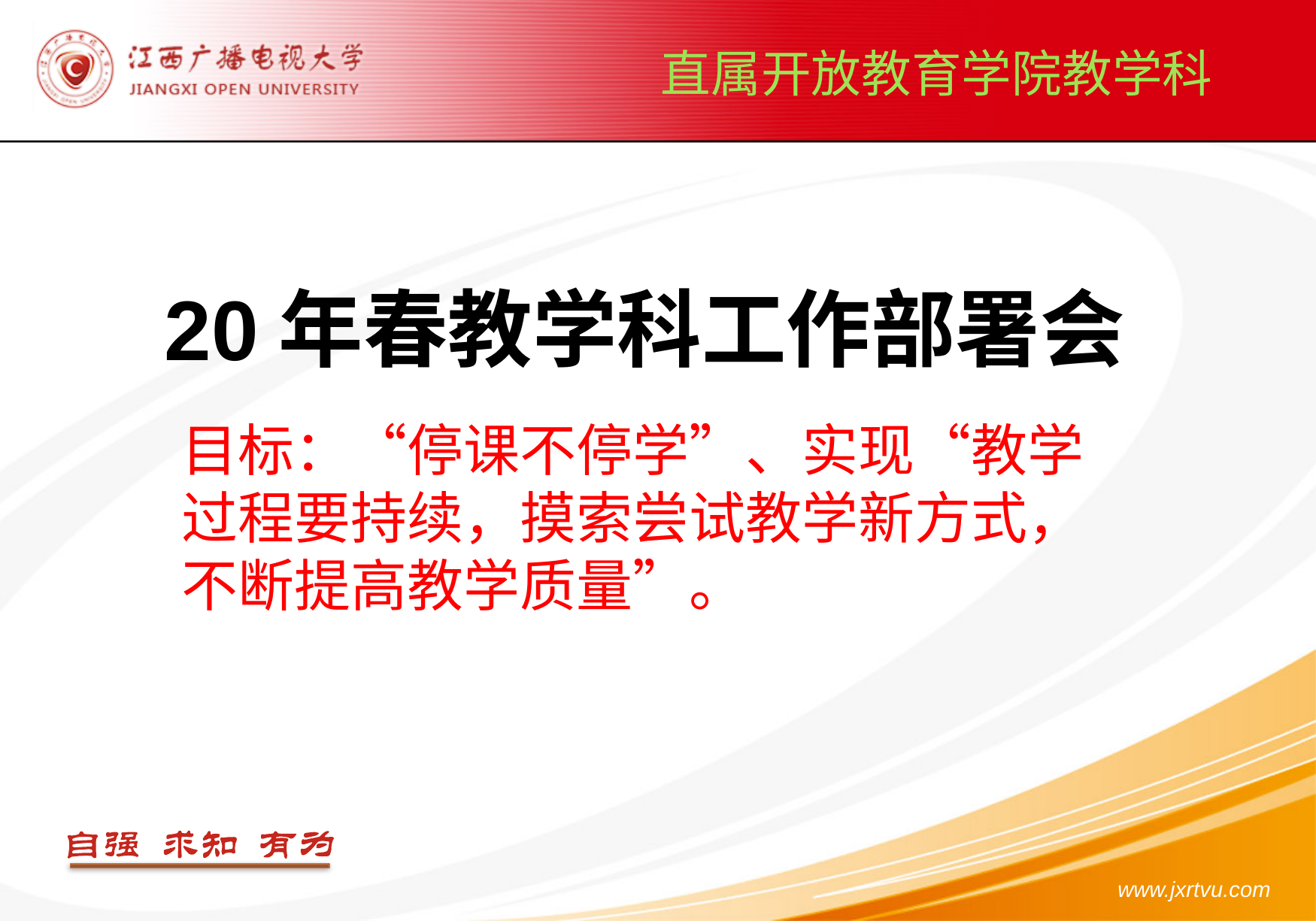

直属开放教育学院教学科
# 20年春教学科工作部署会
目标：“停课不停学”、实现“教学过程要持续，摸索尝试教学新方式，不断提高教学质量”。